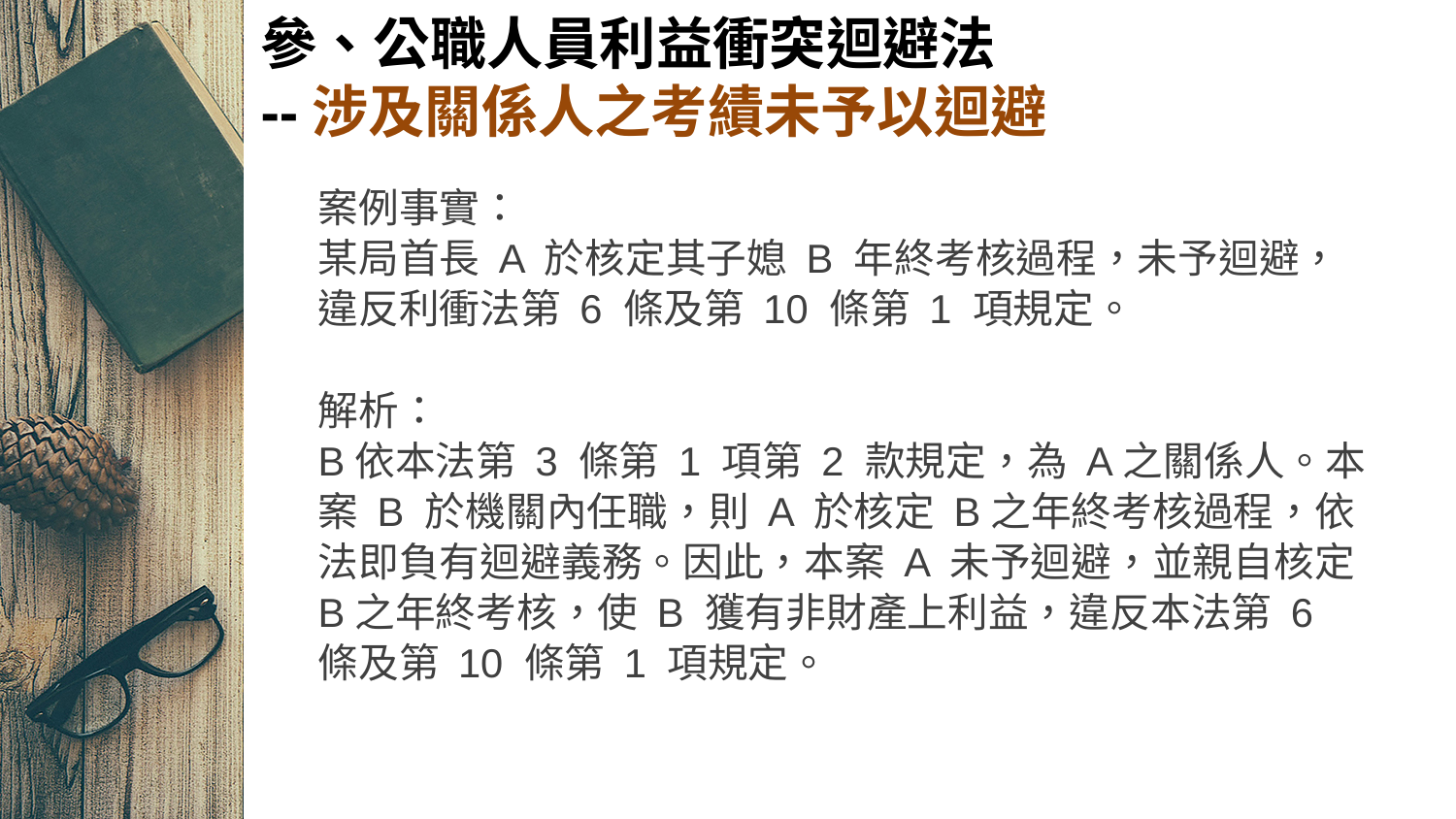

參、公職人員利益衝突迴避法
--涉及關係人之考績未予以迴避
案例事實：
某局首長 A 於核定其子媳 B 年終考核過程，未予迴避， 違反利衝法第 6 條及第 10 條第 1 項規定。

解析：
B依本法第 3 條第 1 項第 2 款規定，為 A之關係人。本案 B 於機關內任職，則 A 於核定 B之年終考核過程，依法即負有迴避義務。因此，本案 A 未予迴避，並親自核定 B之年終考核，使 B 獲有非財產上利益，違反本法第 6 條及第 10 條第 1 項規定。